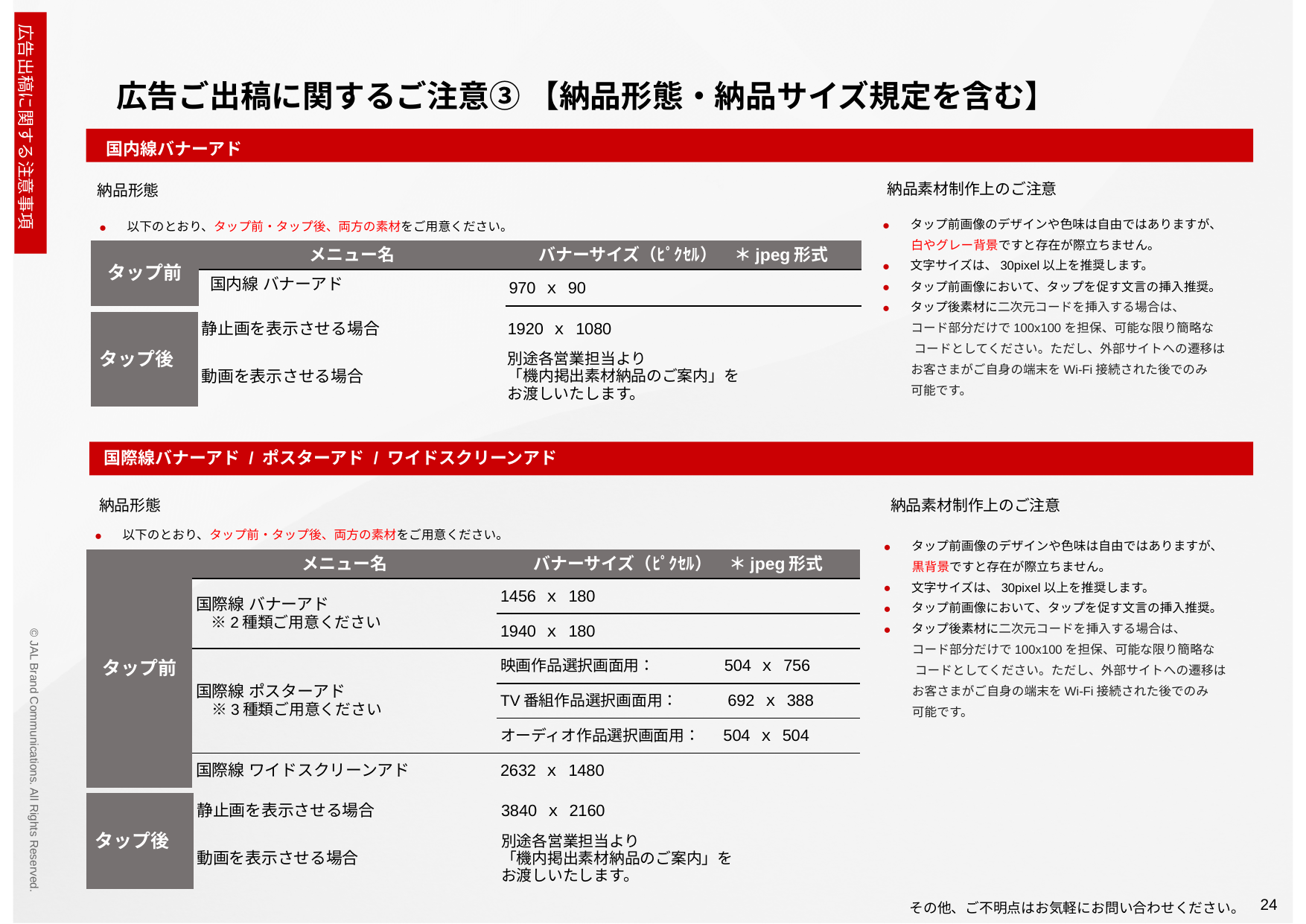

広告ご出稿に関するご注意③ 【納品形態・納品サイズ規定を含む】
広告出稿に関する注意事項
国内線バナーアド

納品形態
納品素材制作上のご注意
タップ前画像のデザインや色味は自由ではありますが、
　　 白やグレー背景ですと存在が際立ちません。
文字サイズは、30pixel以上を推奨します。
タップ前画像において、タップを促す文言の挿入推奨。
タップ後素材に二次元コードを挿入する場合は、
　　 コード部分だけで100x100を担保、可能な限り簡略な
 　　コードとしてください。ただし、外部サイトへの遷移は
　　 お客さまがご自身の端末をWi-Fi接続された後でのみ
　　 可能です。

以下のとおり、タップ前・タップ後、両方の素材をご用意ください。
| タップ前 | メニュー名 | バナーサイズ（ﾋﾟｸｾﾙ）　＊jpeg形式 |
| --- | --- | --- |
|  | 国内線 バナーアド | 970 ｘ 90 |
| タップ後 | 静止画を表示させる場合 | 1920 ｘ 1080 |
| --- | --- | --- |
|  | 動画を表示させる場合 | 別途各営業担当より 「機内掲出素材納品のご案内」を お渡しいたします。 |
国際線バナーアド / ポスターアド / ワイドスクリーンアド

納品形態
納品素材制作上のご注意
タップ前画像のデザインや色味は自由ではありますが、
　　 黒背景ですと存在が際立ちません。
文字サイズは、30pixel以上を推奨します。
タップ前画像において、タップを促す文言の挿入推奨。
タップ後素材に二次元コードを挿入する場合は、
　　 コード部分だけで100x100を担保、可能な限り簡略な
 　　コードとしてください。ただし、外部サイトへの遷移は
　　 お客さまがご自身の端末をWi-Fi接続された後でのみ
　　 可能です。

以下のとおり、タップ前・タップ後、両方の素材をご用意ください。
| タップ前 | メニュー名 | バナーサイズ（ﾋﾟｸｾﾙ）　＊jpeg形式 |
| --- | --- | --- |
|  | 国際線 バナーアド 　※2種類ご用意ください | 1456 ｘ 180 |
|  |  | 1940 ｘ 180 |
|  | 国際線 ポスターアド 　※3種類ご用意ください | 映画作品選択画面用：　　　 　504 ｘ 756 |
|  |  | TV番組作品選択画面用：　　　692 ｘ 388 |
|  |  | オーディオ作品選択画面用：　 504 ｘ 504 |
|  | 国際線 ワイドスクリーンアド | 2632 ｘ 1480 |
| タップ後 | 静止画を表示させる場合 | 3840 ｘ 2160 |
| --- | --- | --- |
|  | 動画を表示させる場合 | 別途各営業担当より 「機内掲出素材納品のご案内」を お渡しいたします。 |
24
その他、ご不明点はお気軽にお問い合わせください。